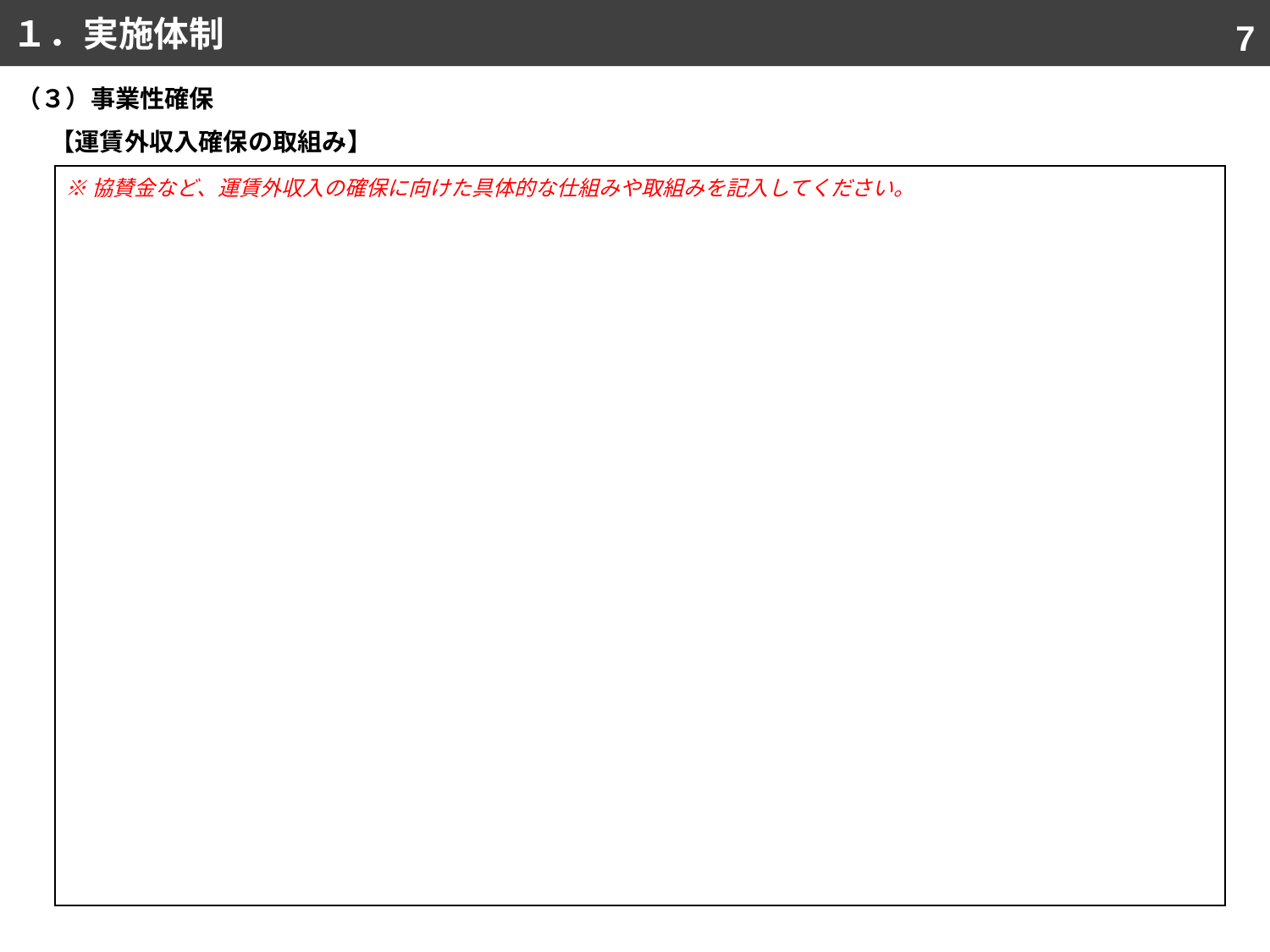

１．実施体制
7
（３）事業性確保
【運賃外収入確保の取組み】
|  |
| --- |
※協賛金など、運賃外収入の確保に向けた具体的な仕組みや取組みを記入してください。